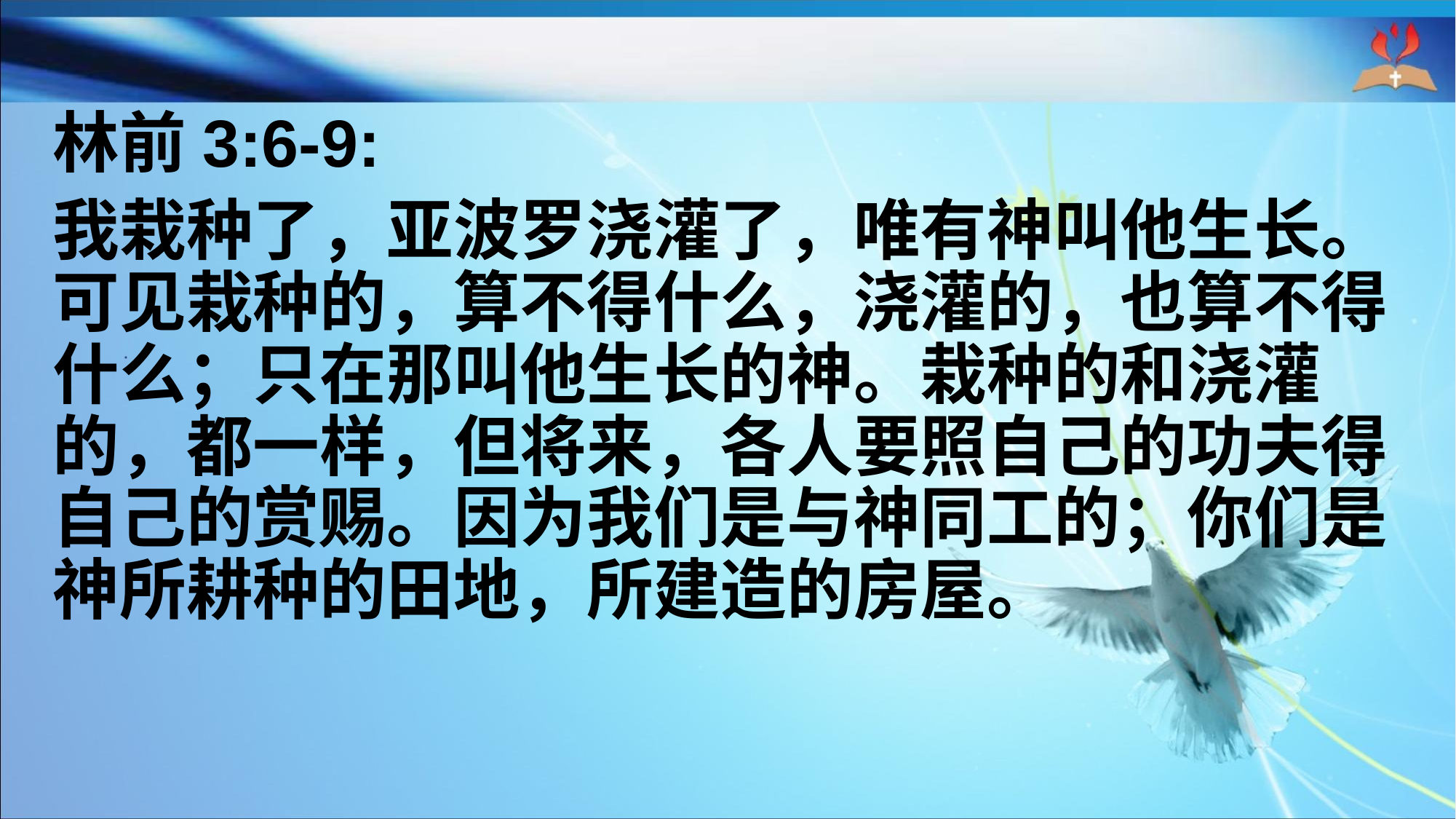

#
林前3:6-9:
我栽种了，亚波罗浇灌了，唯有神叫他生长。可见栽种的，算不得什么，浇灌的，也算不得什么；只在那叫他生长的神。栽种的和浇灌的，都一样，但将来，各人要照自己的功夫得自己的赏赐。因为我们是与神同工的；你们是神所耕种的田地，所建造的房屋。